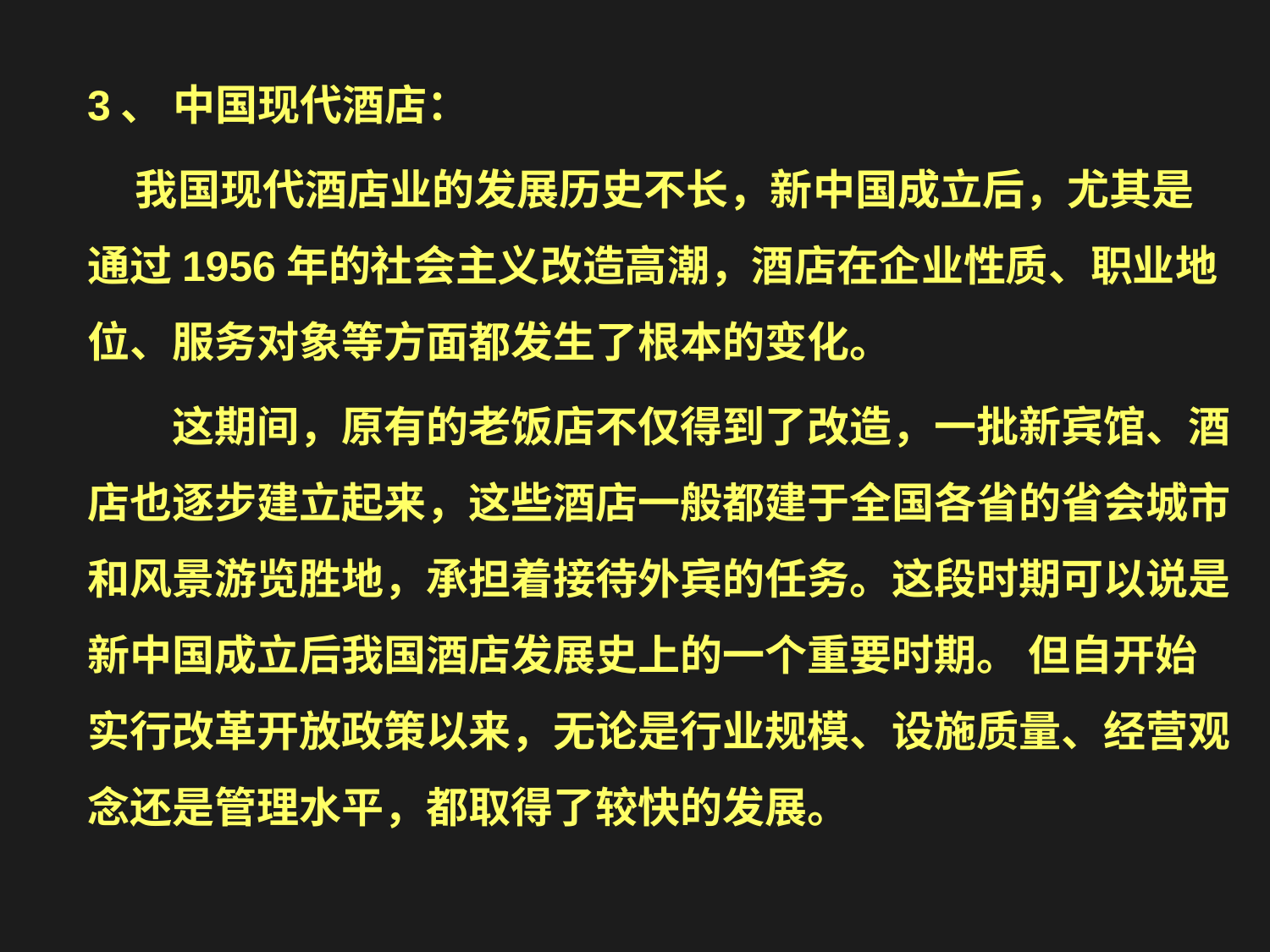

3、 中国现代酒店：
    我国现代酒店业的发展历史不长，新中国成立后，尤其是通过1956年的社会主义改造高潮，酒店在企业性质、职业地位、服务对象等方面都发生了根本的变化。
　　这期间，原有的老饭店不仅得到了改造，一批新宾馆、酒店也逐步建立起来，这些酒店一般都建于全国各省的省会城市和风景游览胜地，承担着接待外宾的任务。这段时期可以说是新中国成立后我国酒店发展史上的一个重要时期。 但自开始实行改革开放政策以来，无论是行业规模、设施质量、经营观念还是管理水平，都取得了较快的发展。